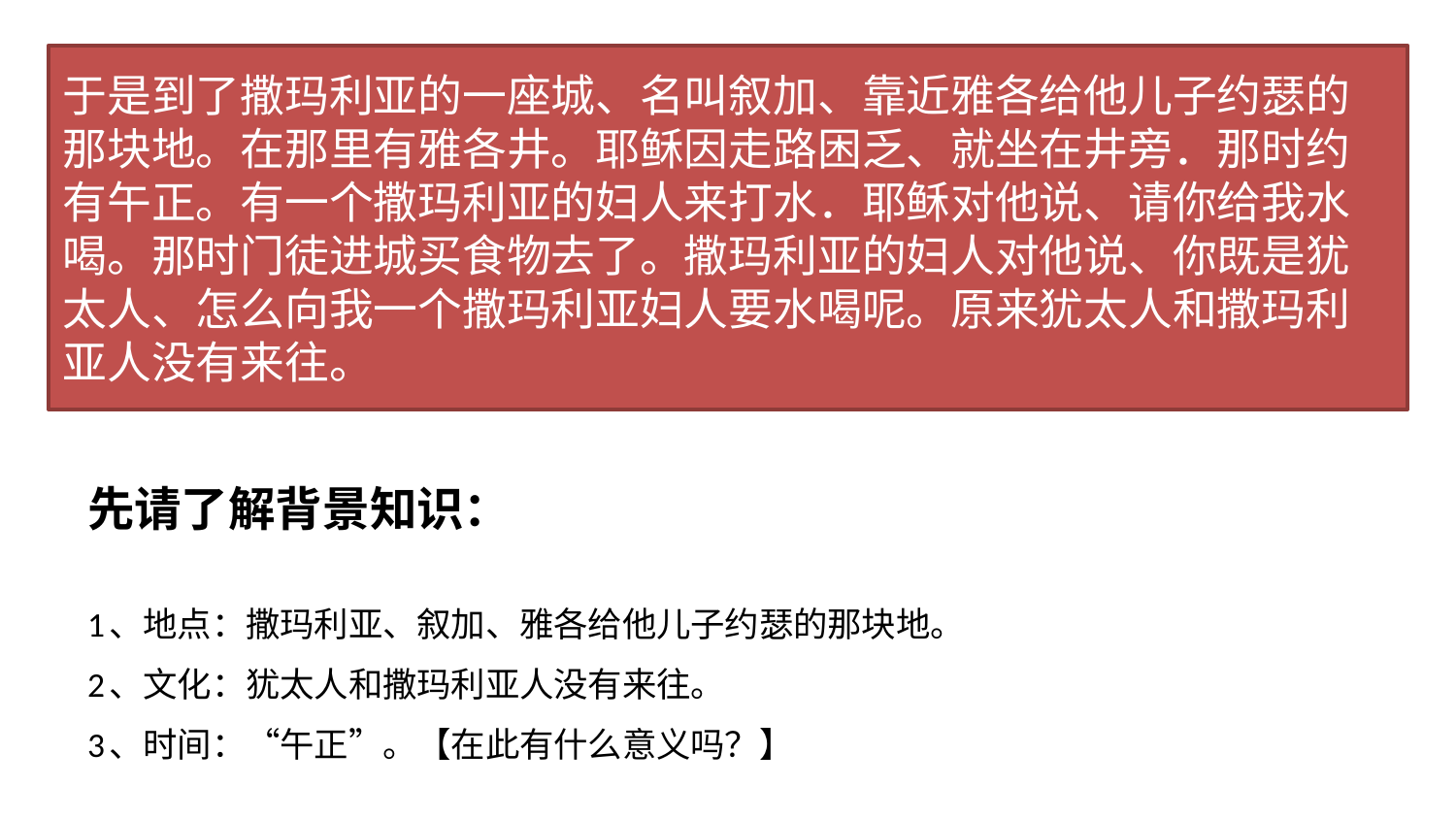

于是到了撒玛利亚的一座城、名叫叙加、靠近雅各给他儿子约瑟的那块地。在那里有雅各井。耶稣因走路困乏、就坐在井旁．那时约有午正。有一个撒玛利亚的妇人来打水．耶稣对他说、请你给我水喝。那时门徒进城买食物去了。撒玛利亚的妇人对他说、你既是犹太人、怎么向我一个撒玛利亚妇人要水喝呢。原来犹太人和撒玛利亚人没有来往。

先请了解背景知识：

1、地点：撒玛利亚、叙加、雅各给他儿子约瑟的那块地。
2、文化：犹太人和撒玛利亚人没有来往。
3、时间：“午正”。【在此有什么意义吗？】